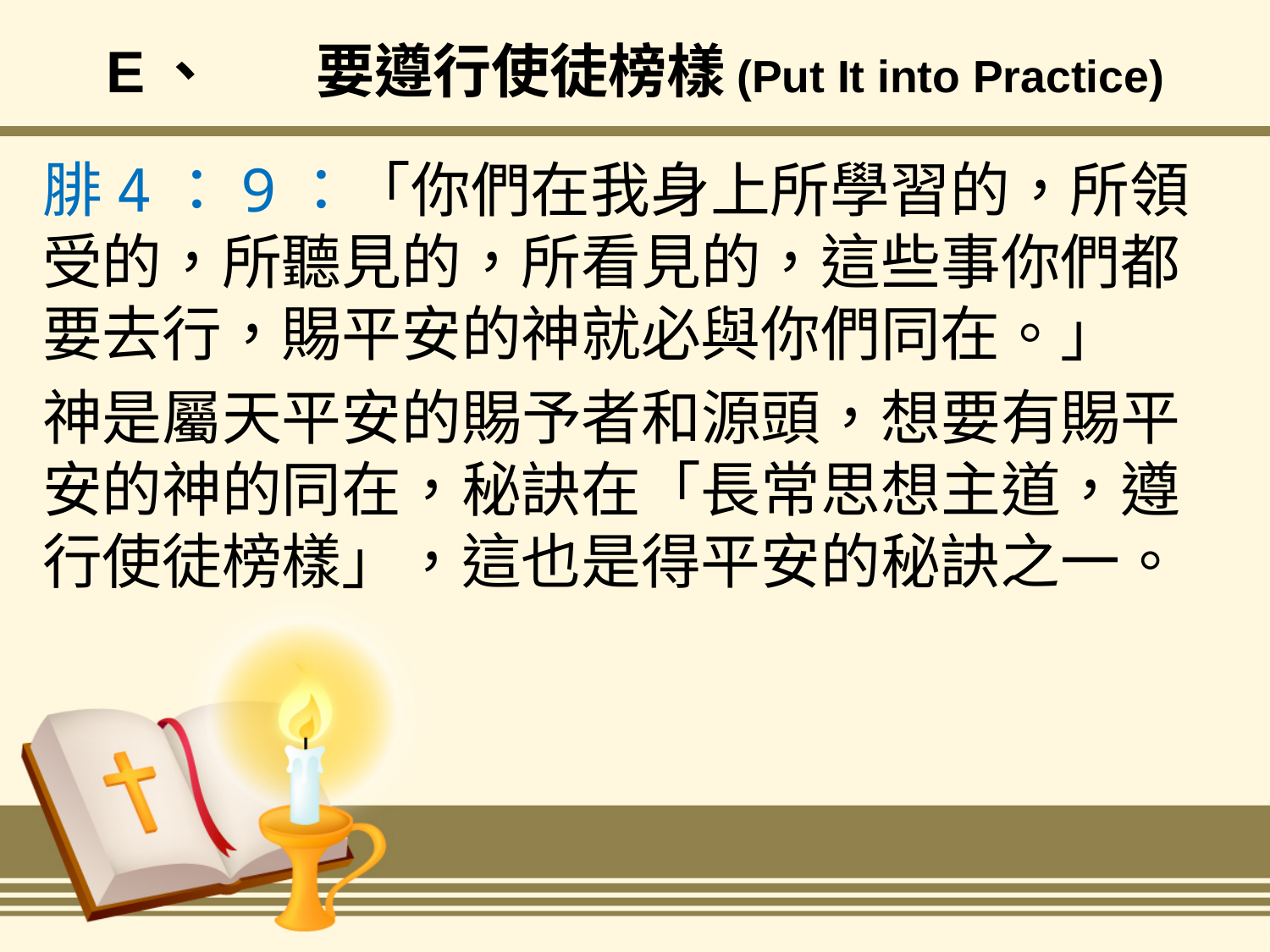

# E、	要遵行使徒榜樣(Put It into Practice)
腓4：9：「你們在我身上所學習的，所領受的，所聽見的，所看見的，這些事你們都要去行，賜平安的神就必與你們同在。」
神是屬天平安的賜予者和源頭，想要有賜平安的神的同在，秘訣在「長常思想主道，遵行使徒榜樣」，這也是得平安的秘訣之一。